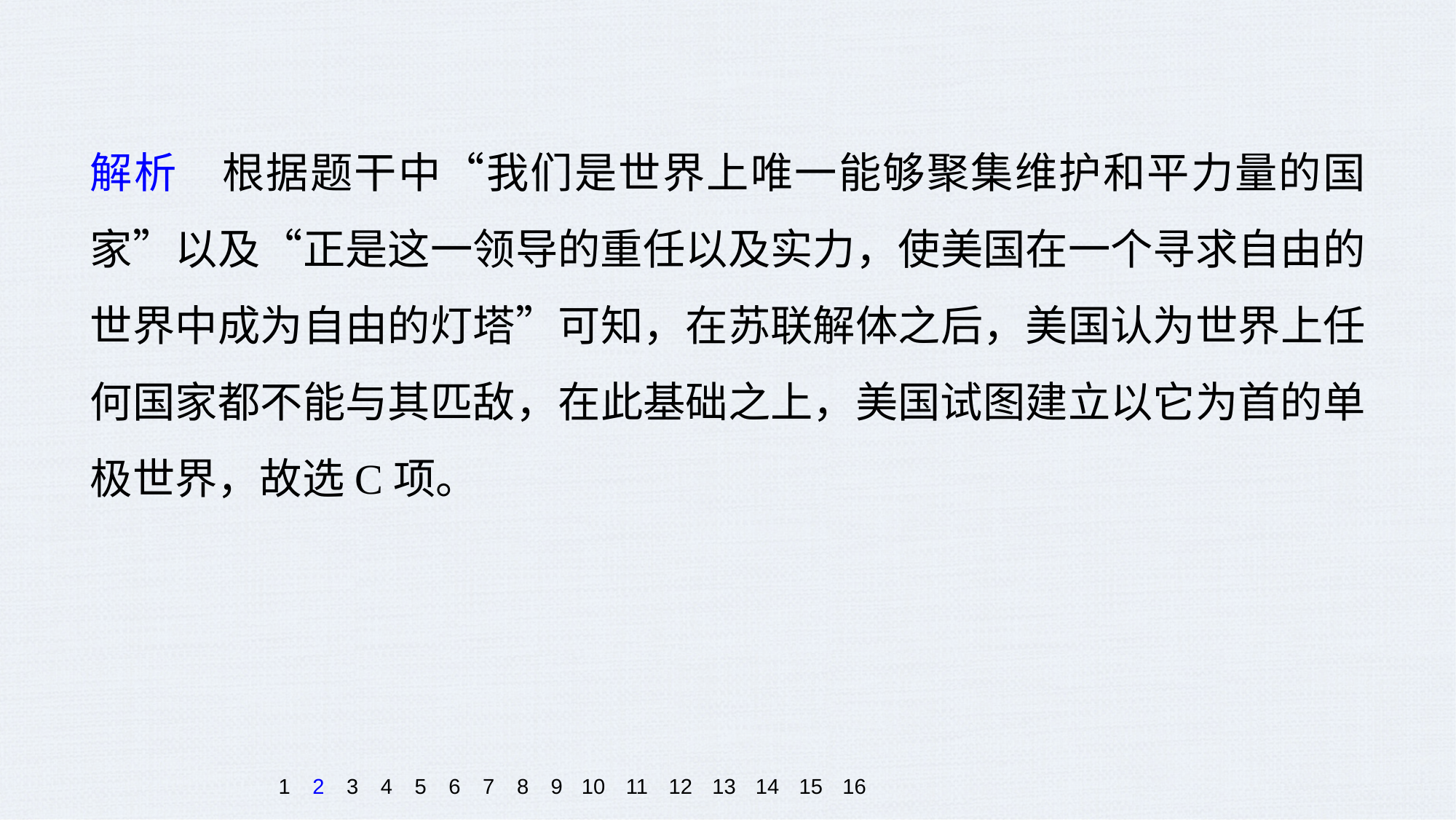

解析　根据题干中“我们是世界上唯一能够聚集维护和平力量的国家”以及“正是这一领导的重任以及实力，使美国在一个寻求自由的世界中成为自由的灯塔”可知，在苏联解体之后，美国认为世界上任何国家都不能与其匹敌，在此基础之上，美国试图建立以它为首的单极世界，故选C项。
1
2
3
4
5
6
7
8
9
10
11
12
13
14
15
16